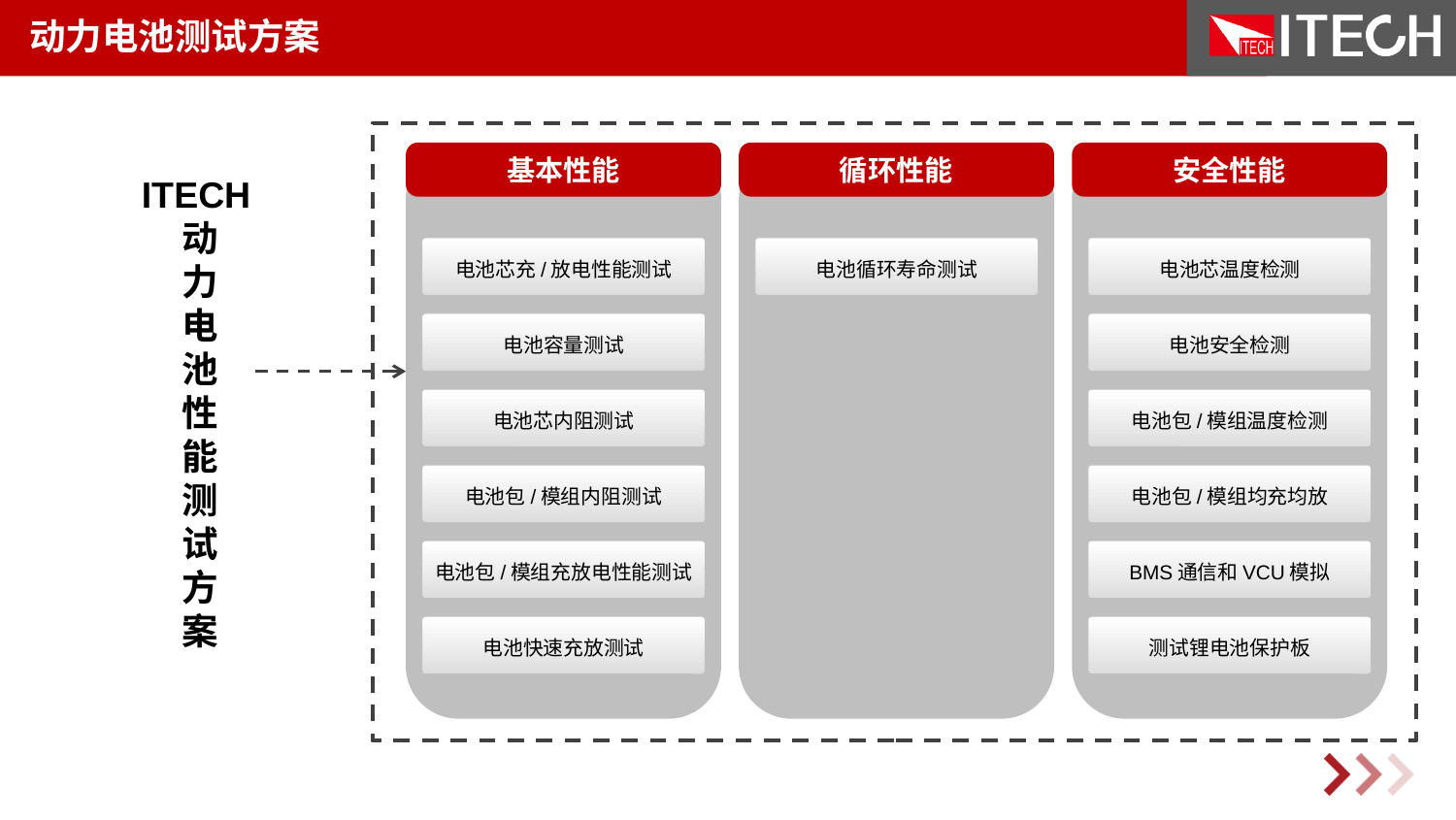

动力电池测试方案

基本性能

电池芯充/放电性能测试
电池容量测试
电池芯内阻测试
电池包/模组内阻测试
电池包/模组充放电性能测试
电池快速充放测试
安全性能

电池芯温度检测
电池安全检测
电池包/模组温度检测
电池包/模组均充均放
BMS通信和VCU模拟
测试锂电池保护板
循环性能

电池循环寿命测试
ITECH动
力
电
池
性
能
测
试
方
案